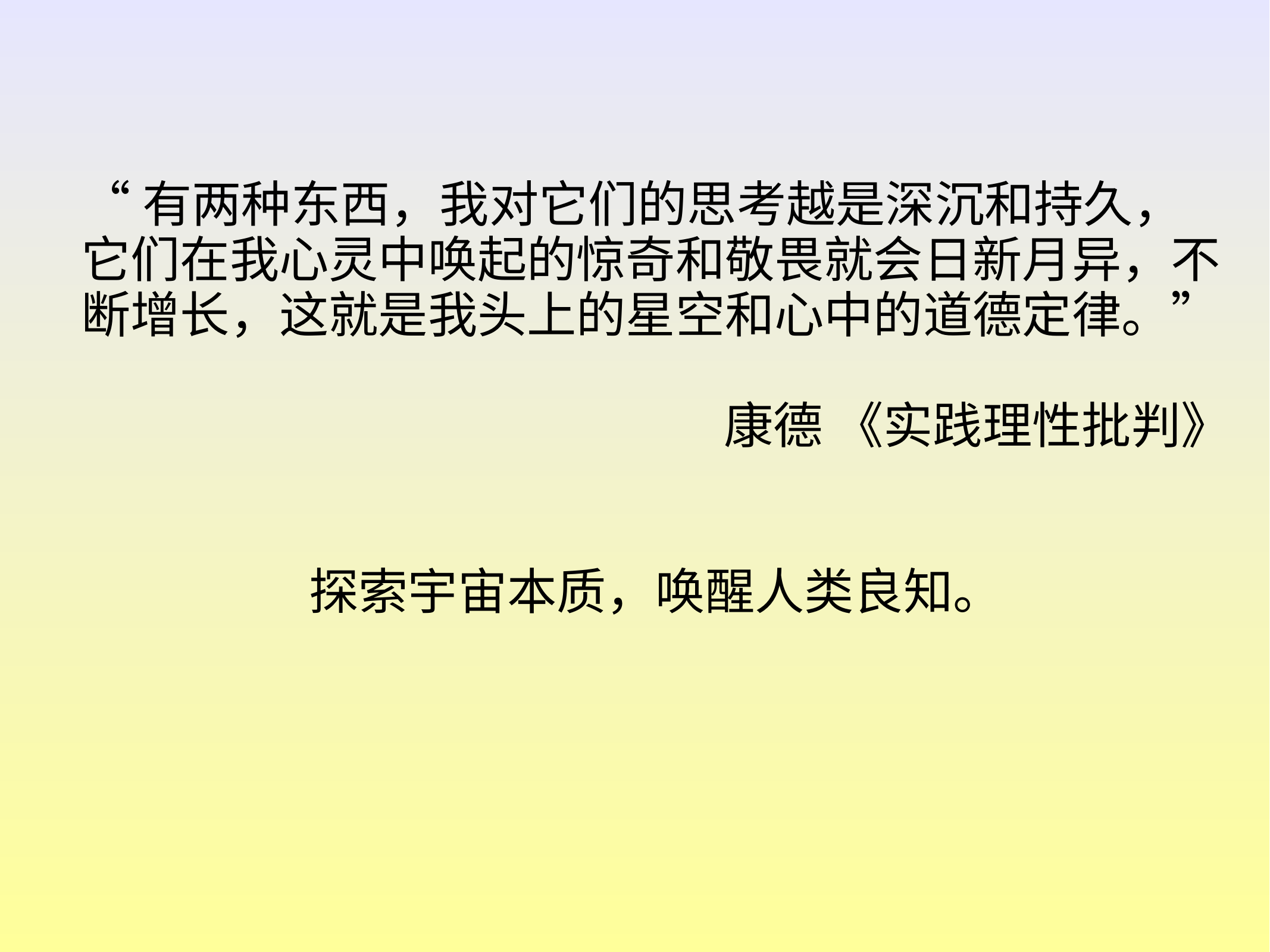

“有两种东西，我对它们的思考越是深沉和持久，它们在我心灵中唤起的惊奇和敬畏就会日新月异，不断增长，这就是我头上的星空和心中的道德定律。”

康德 《实践理性批判》

探索宇宙本质，唤醒人类良知。